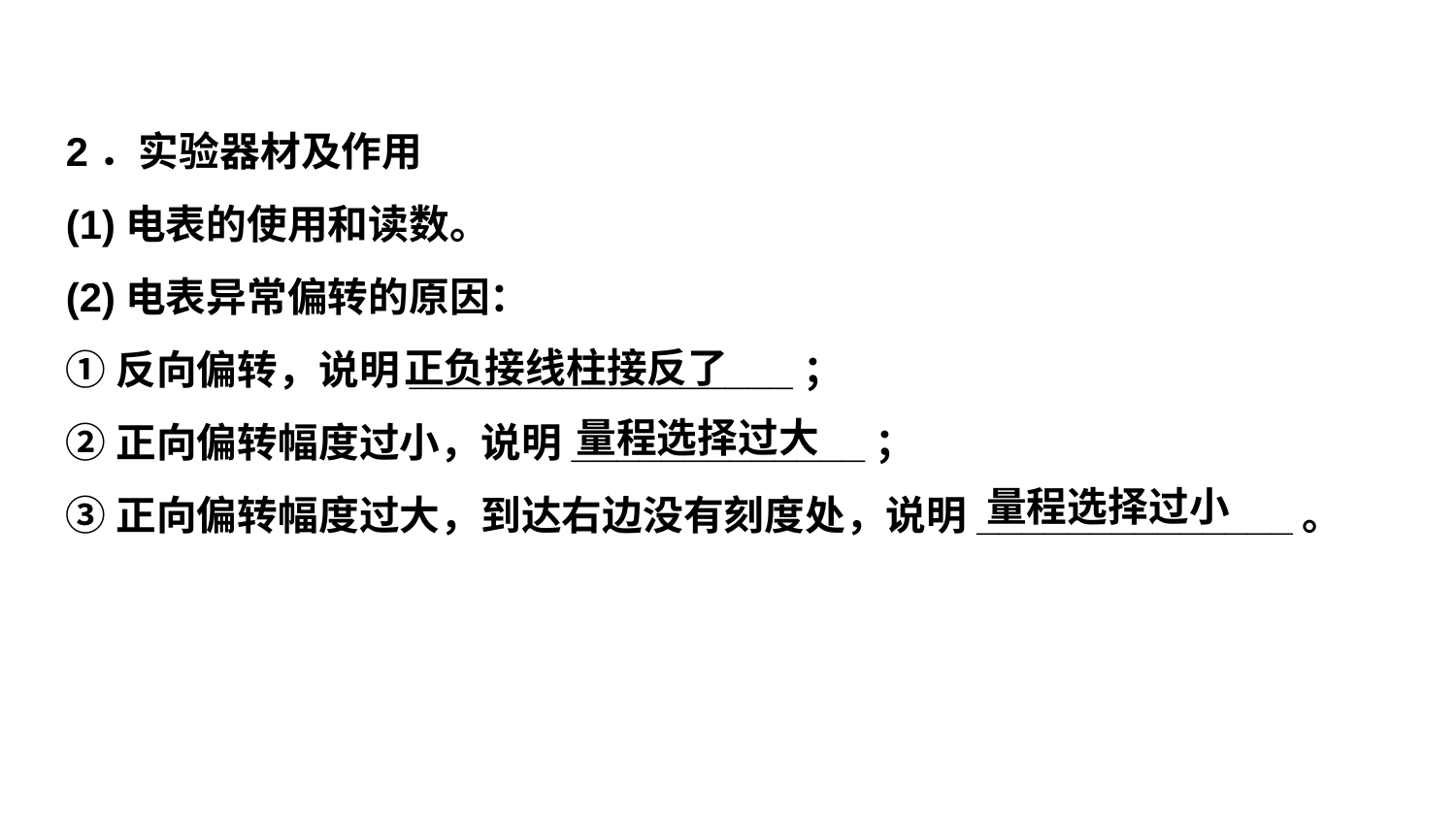

2．实验器材及作用
(1)电表的使用和读数。
(2)电表异常偏转的原因：
①反向偏转，说明_________________；
②正向偏转幅度过小，说明_____________；
③正向偏转幅度过大，到达右边没有刻度处，说明______________。
正负接线柱接反了
量程选择过大
量程选择过小